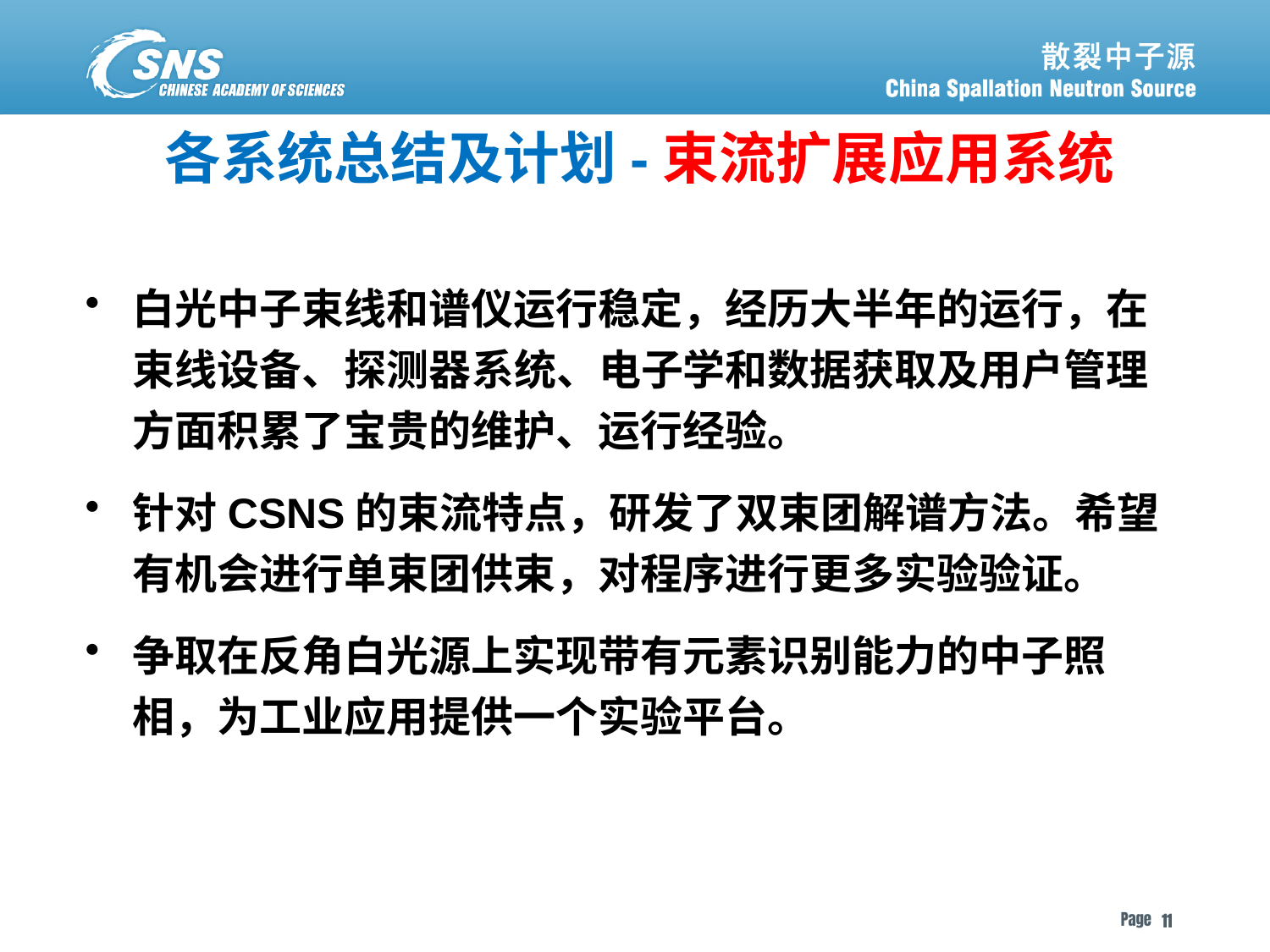

各系统总结及计划-束流扩展应用系统

白光中子束线和谱仪运行稳定，经历大半年的运行，在束线设备、探测器系统、电子学和数据获取及用户管理方面积累了宝贵的维护、运行经验。
针对CSNS的束流特点，研发了双束团解谱方法。希望有机会进行单束团供束，对程序进行更多实验验证。
争取在反角白光源上实现带有元素识别能力的中子照相，为工业应用提供一个实验平台。
11
11